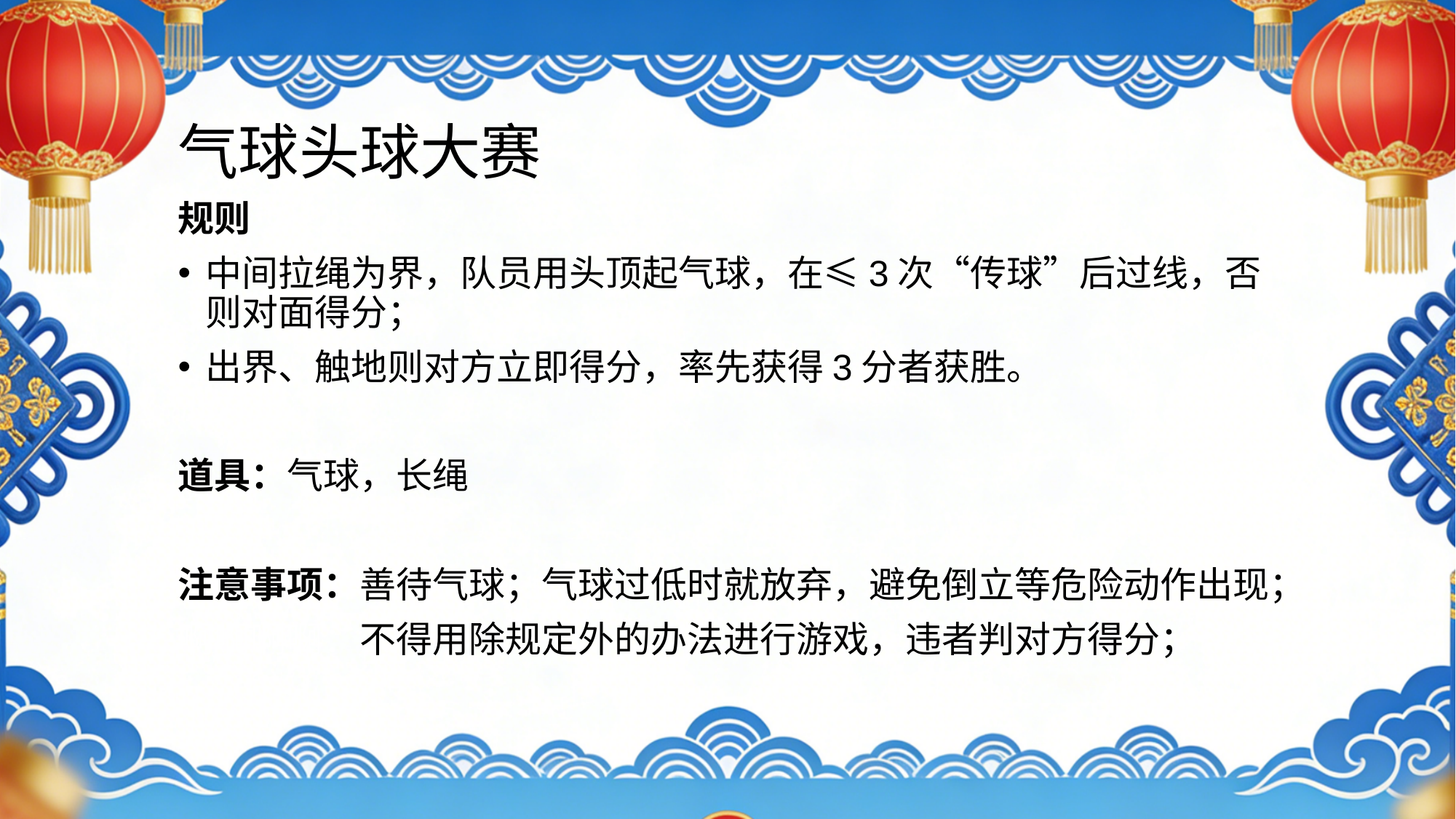

# 气球头球大赛
规则
中间拉绳为界，队员用头顶起气球，在≤3次“传球”后过线，否则对面得分；
出界、触地则对方立即得分，率先获得3分者获胜。

道具：气球，长绳

注意事项：善待气球；气球过低时就放弃，避免倒立等危险动作出现；
啊啊啊啊：不得用除规定外的办法进行游戏，违者判对方得分；